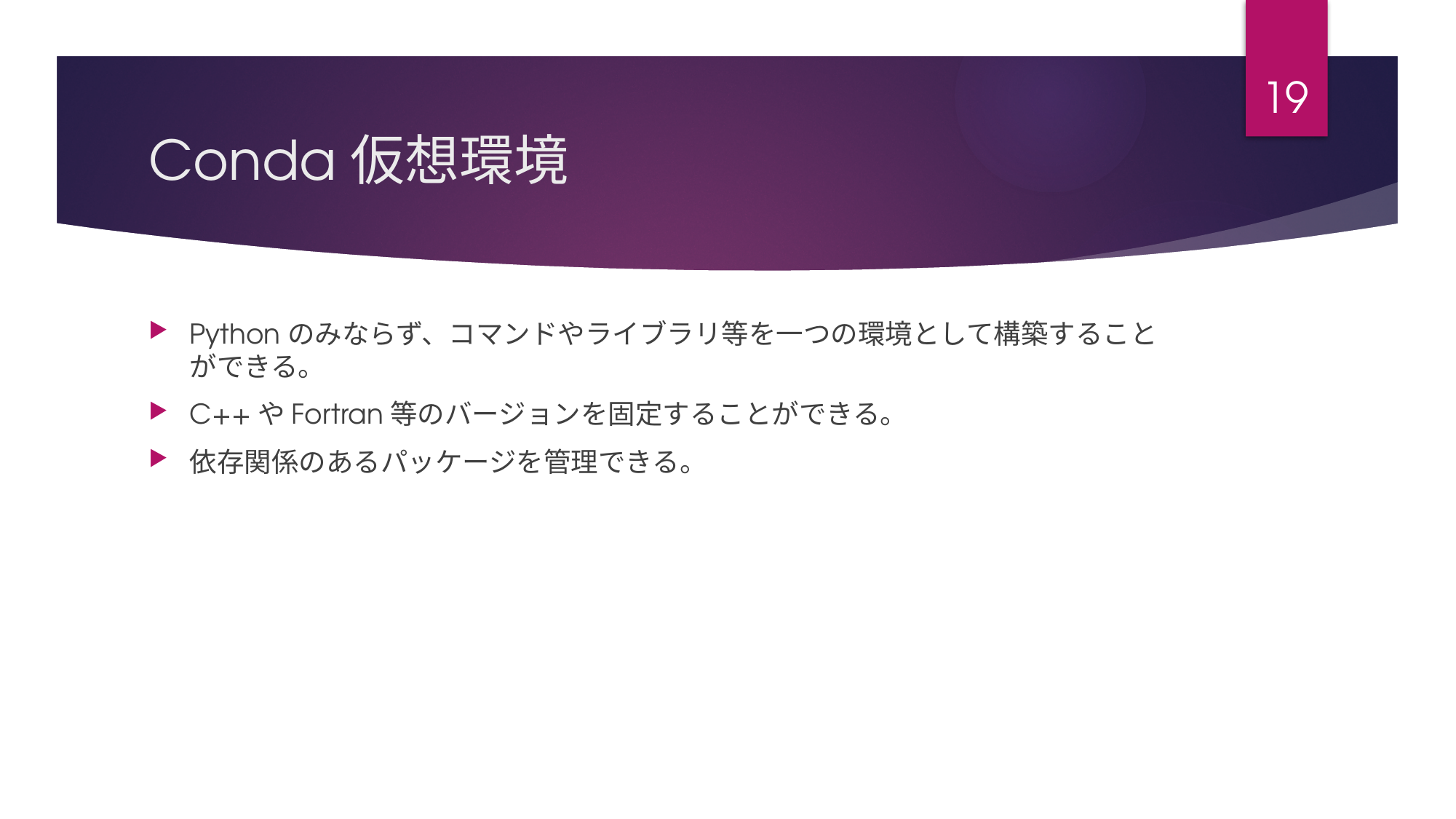

19
# Conda仮想環境
Pythonのみならず、コマンドやライブラリ等を一つの環境として構築することができる。
C++やFortran等のバージョンを固定することができる。
依存関係のあるパッケージを管理できる。